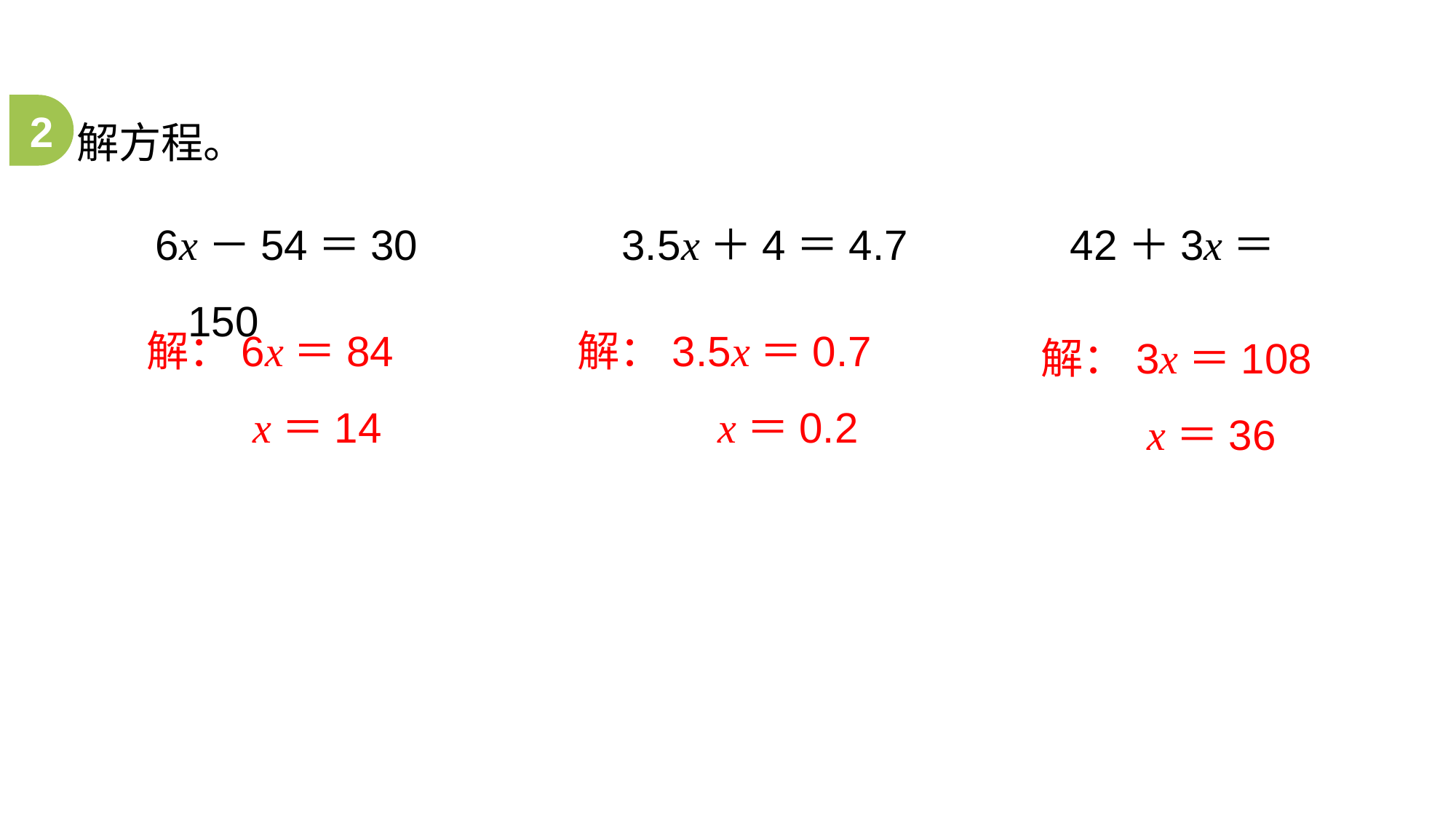

解方程。
2
6x－54＝30	         3.5x＋4＝4.7	          42＋3x＝150
解：3.5x＝0.7
            x＝0.2
解：6x＝84
         x＝14
解：3x＝108
         x＝36